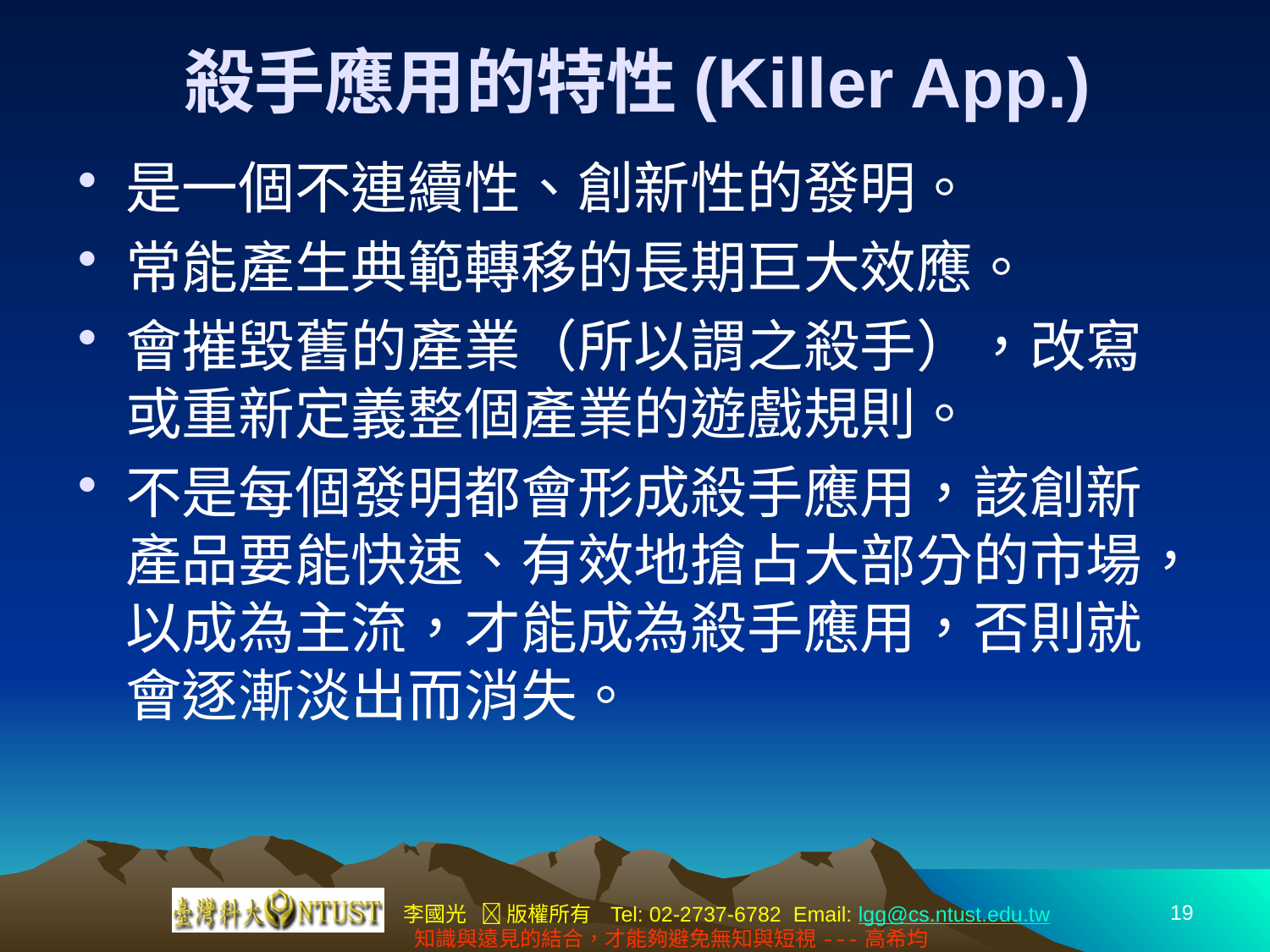

# 殺手應用的特性(Killer App.)
是一個不連續性、創新性的發明。
常能產生典範轉移的長期巨大效應。
會摧毀舊的產業（所以謂之殺手），改寫或重新定義整個產業的遊戲規則。
不是每個發明都會形成殺手應用，該創新產品要能快速、有效地搶占大部分的市場，以成為主流，才能成為殺手應用，否則就會逐漸淡出而消失。
19